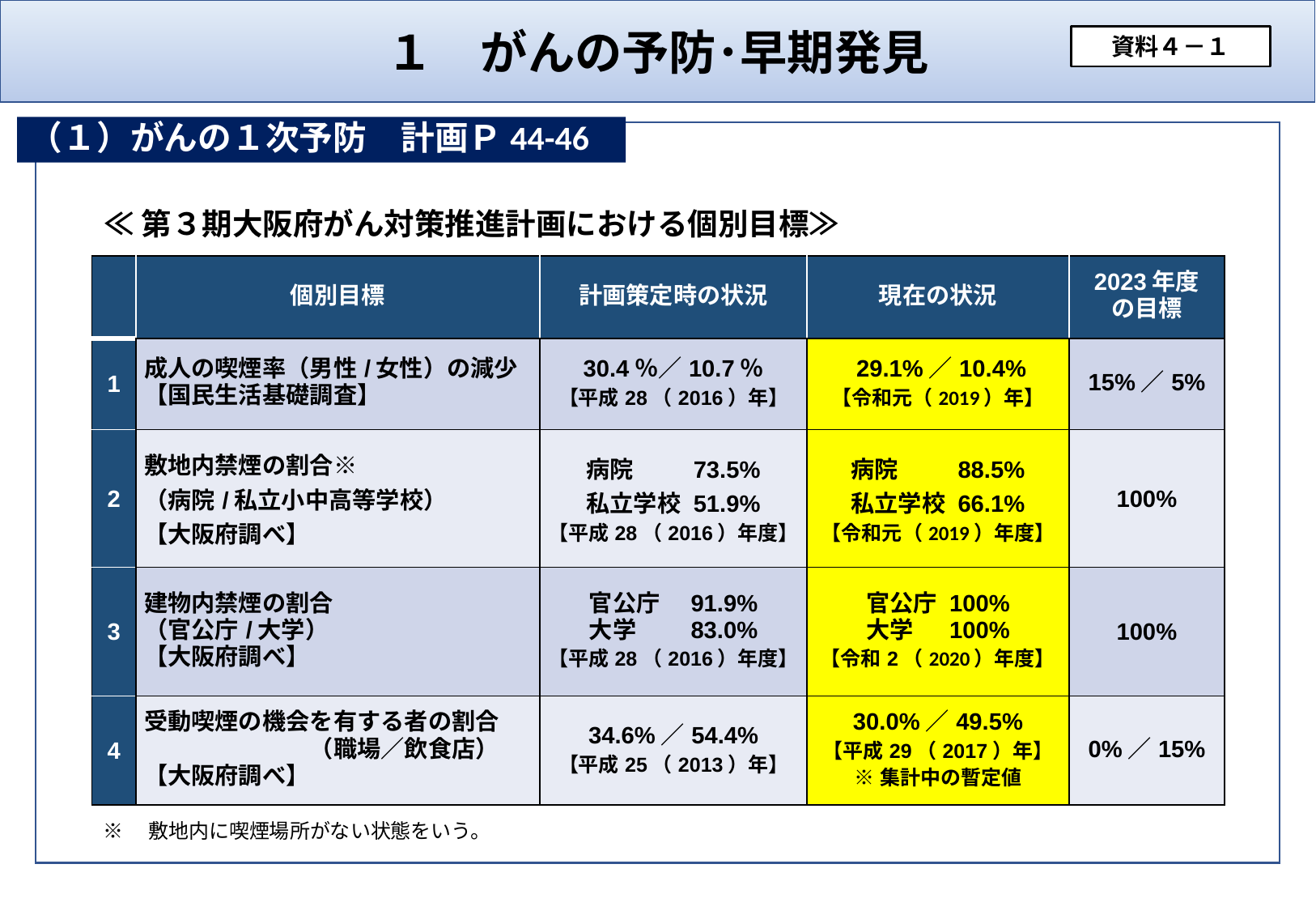

１　がんの予防･早期発見
資料４－１
（１）がんの１次予防　計画Ｐ44-46
計画Ｐ59
≪第３期大阪府がん対策推進計画における個別目標≫
|  | 個別目標 | 計画策定時の状況 | 現在の状況 | 2023年度 の目標 |
| --- | --- | --- | --- | --- |
| 1 | 成人の喫煙率（男性/女性）の減少 【国民生活基礎調査】 | 30.4％／10.7％ 【平成28（2016）年】 | 29.1%／10.4% 【令和元（2019）年】 | 15%／5% |
| 2 | 敷地内禁煙の割合※ （病院/私立小中高等学校） 【大阪府調べ】 | 病院　　 73.5% 私立学校 51.9% 【平成28（2016）年度】 | 病院　　 88.5% 私立学校 66.1% 【令和元（2019）年度】 | 100% |
| 3 | 建物内禁煙の割合 （官公庁/大学） 【大阪府調べ】 | 官公庁　91.9% 大学　　83.0% 【平成28（2016）年度】 | 官公庁 100% 大学　 100% 【令和2（2020）年度】 | 100% |
| 4 | 受動喫煙の機会を有する者の割合　　　　　　　　（職場／飲食店）【大阪府調べ】 | 34.6%／54.4% 【平成25（2013）年】 | 30.0%／49.5% 【平成29（2017）年】 ※集計中の暫定値 | 0%／15% |
概ね予定どおり
※　敷地内に喫煙場所がない状態をいう。